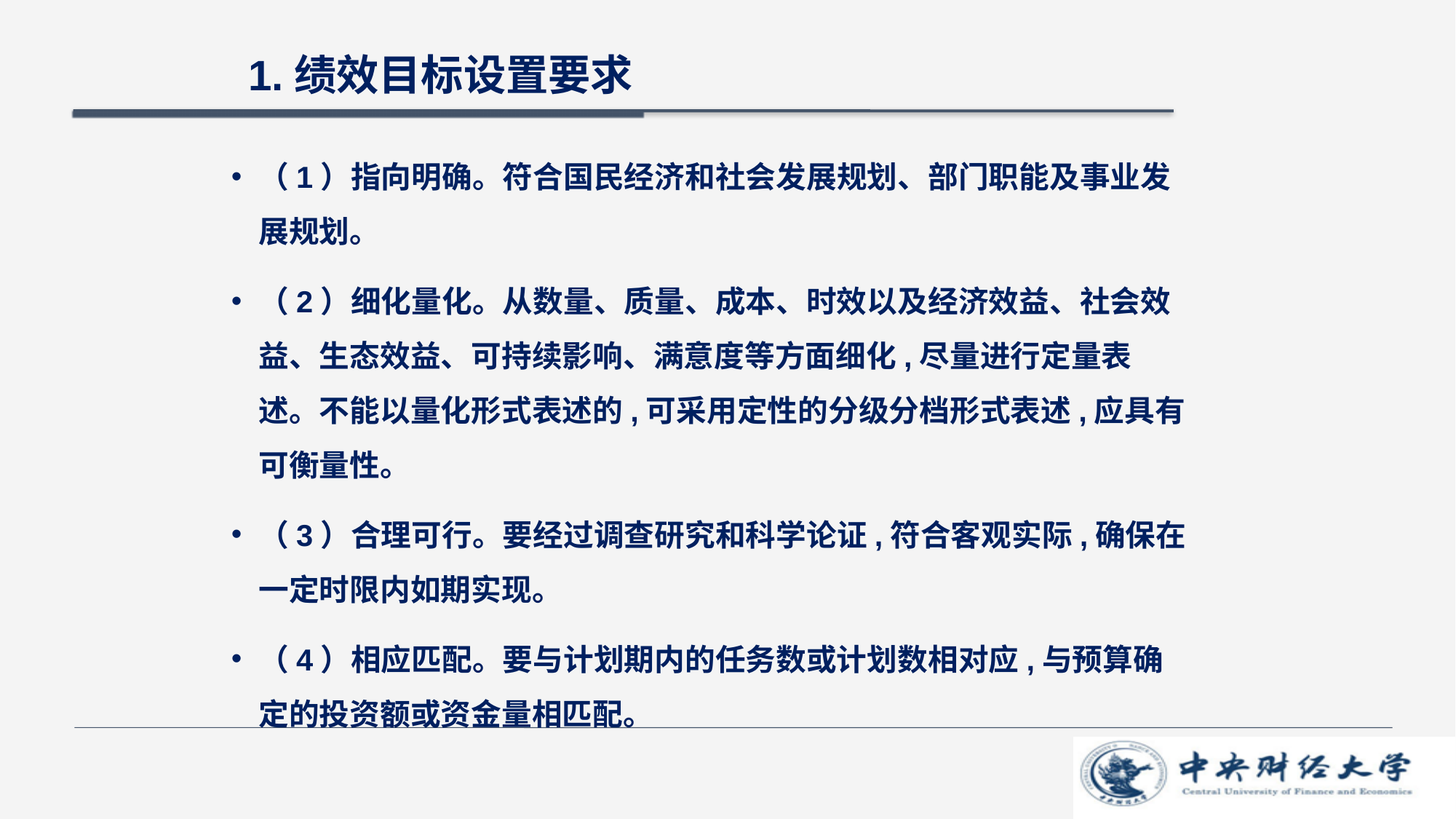

# 1.绩效目标设置要求
（1）指向明确。符合国民经济和社会发展规划、部门职能及事业发展规划。
（2）细化量化。从数量、质量、成本、时效以及经济效益、社会效益、生态效益、可持续影响、满意度等方面细化,尽量进行定量表述。不能以量化形式表述的,可采用定性的分级分档形式表述,应具有可衡量性。
（3）合理可行。要经过调查研究和科学论证,符合客观实际,确保在一定时限内如期实现。
（4）相应匹配。要与计划期内的任务数或计划数相对应,与预算确定的投资额或资金量相匹配。